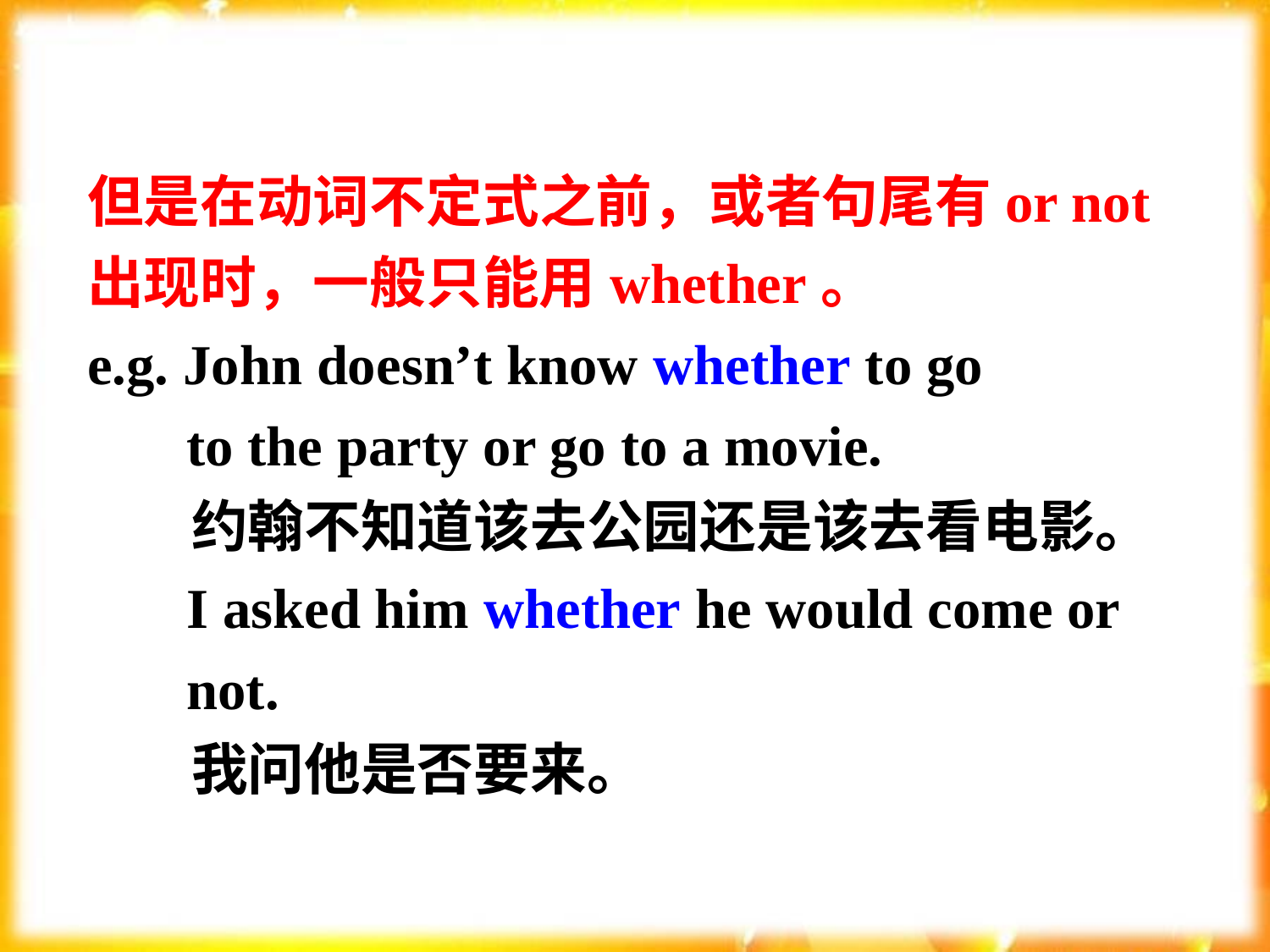

但是在动词不定式之前，或者句尾有or not出现时，一般只能用whether。
e.g. John doesn’t know whether to go
       to the party or go to a movie.
       约翰不知道该去公园还是该去看电影。
       I asked him whether he would come or
       not.
       我问他是否要来。